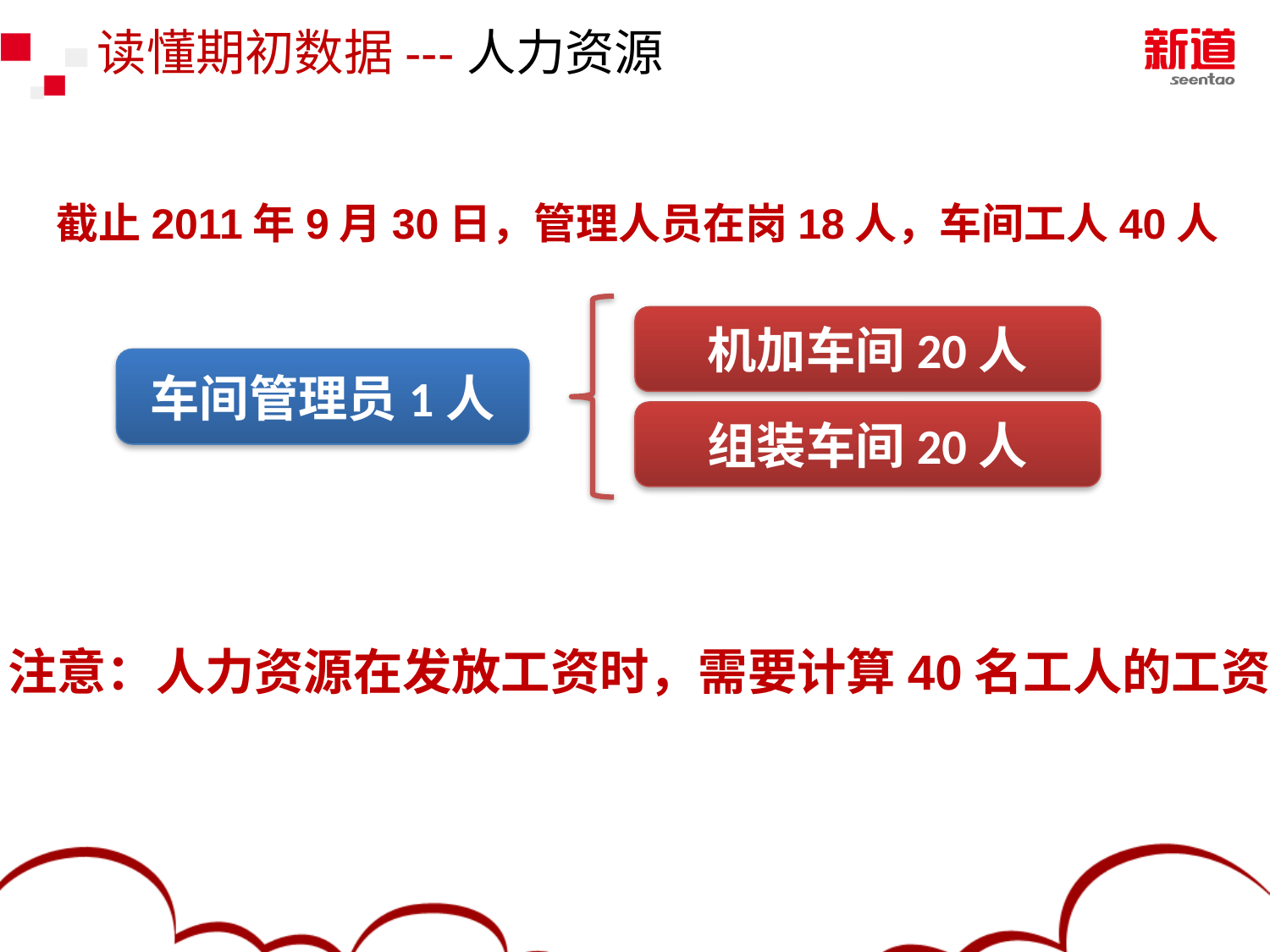

# 读懂期初数据---人力资源
截止2011年9月30日，管理人员在岗18人，车间工人40人

机加车间20人
车间管理员1人
组装车间20人
注意：人力资源在发放工资时，需要计算40名工人的工资